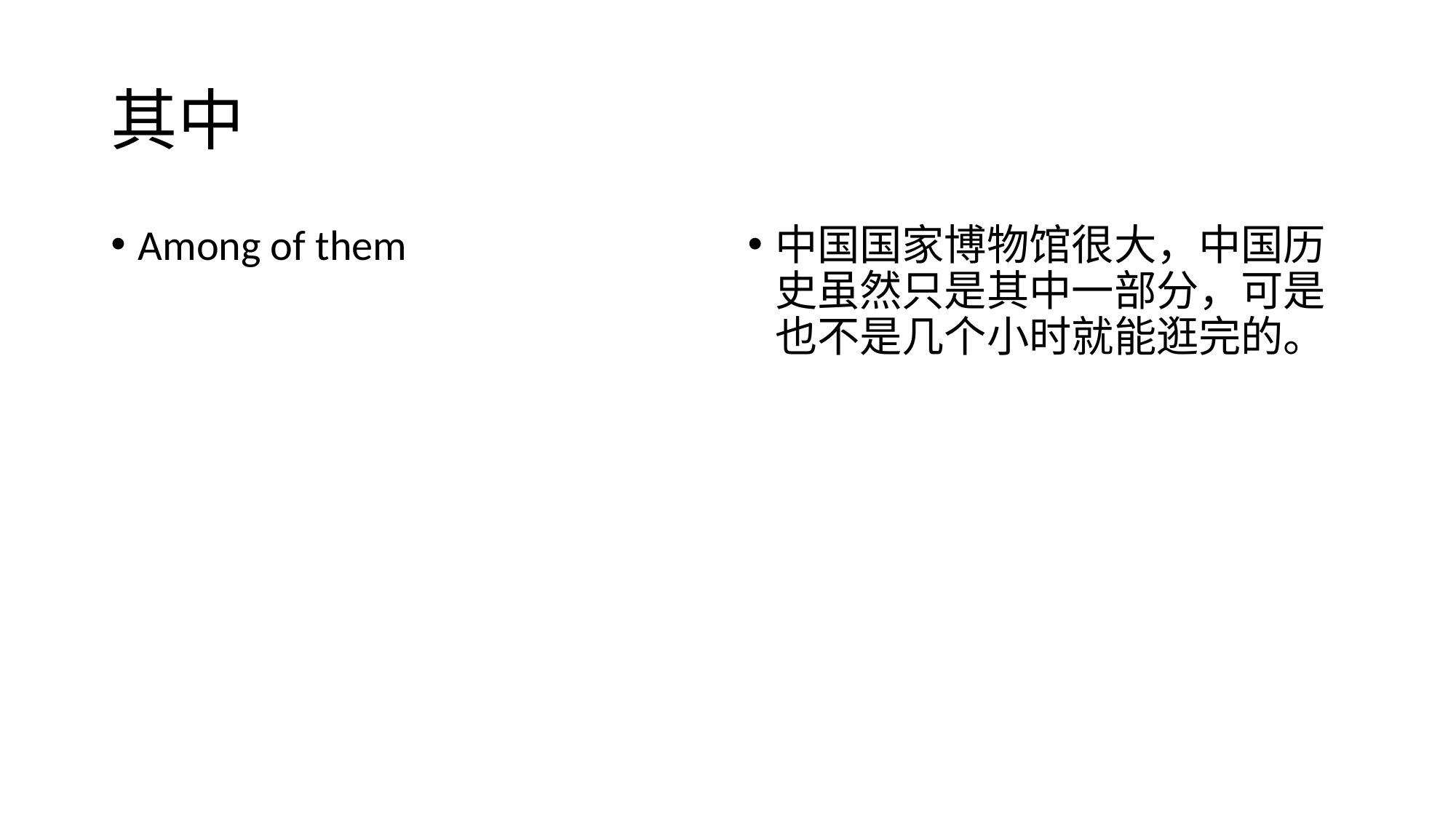

# 其中
Among of them
中国国家博物馆很大，中国历史虽然只是其中一部分，可是也不是几个小时就能逛完的。